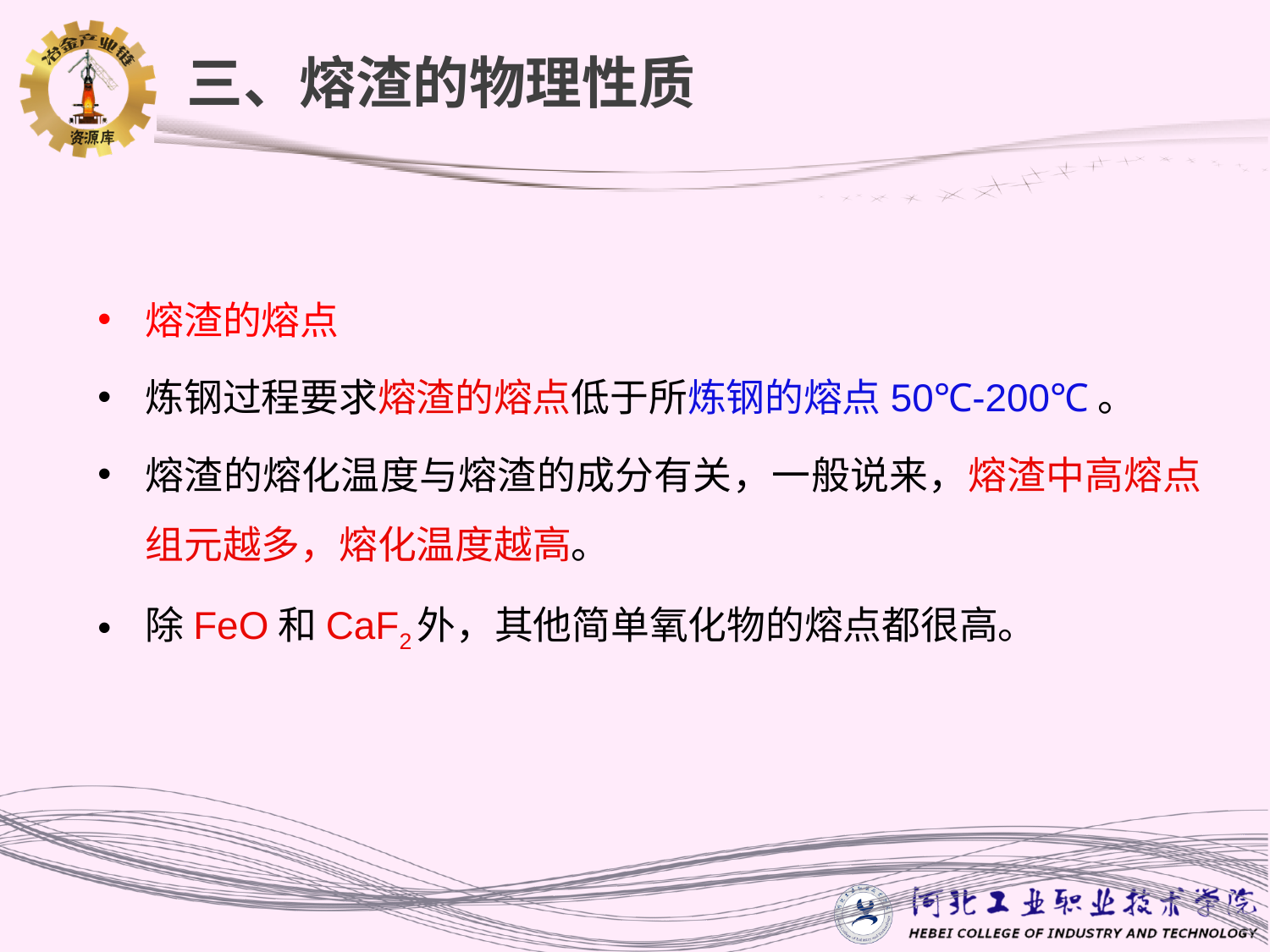

三、熔渣的物理性质
熔渣的熔点
炼钢过程要求熔渣的熔点低于所炼钢的熔点50℃-200℃。
熔渣的熔化温度与熔渣的成分有关，一般说来，熔渣中高熔点组元越多，熔化温度越高。
除FeO和CaF2外，其他简单氧化物的熔点都很高。